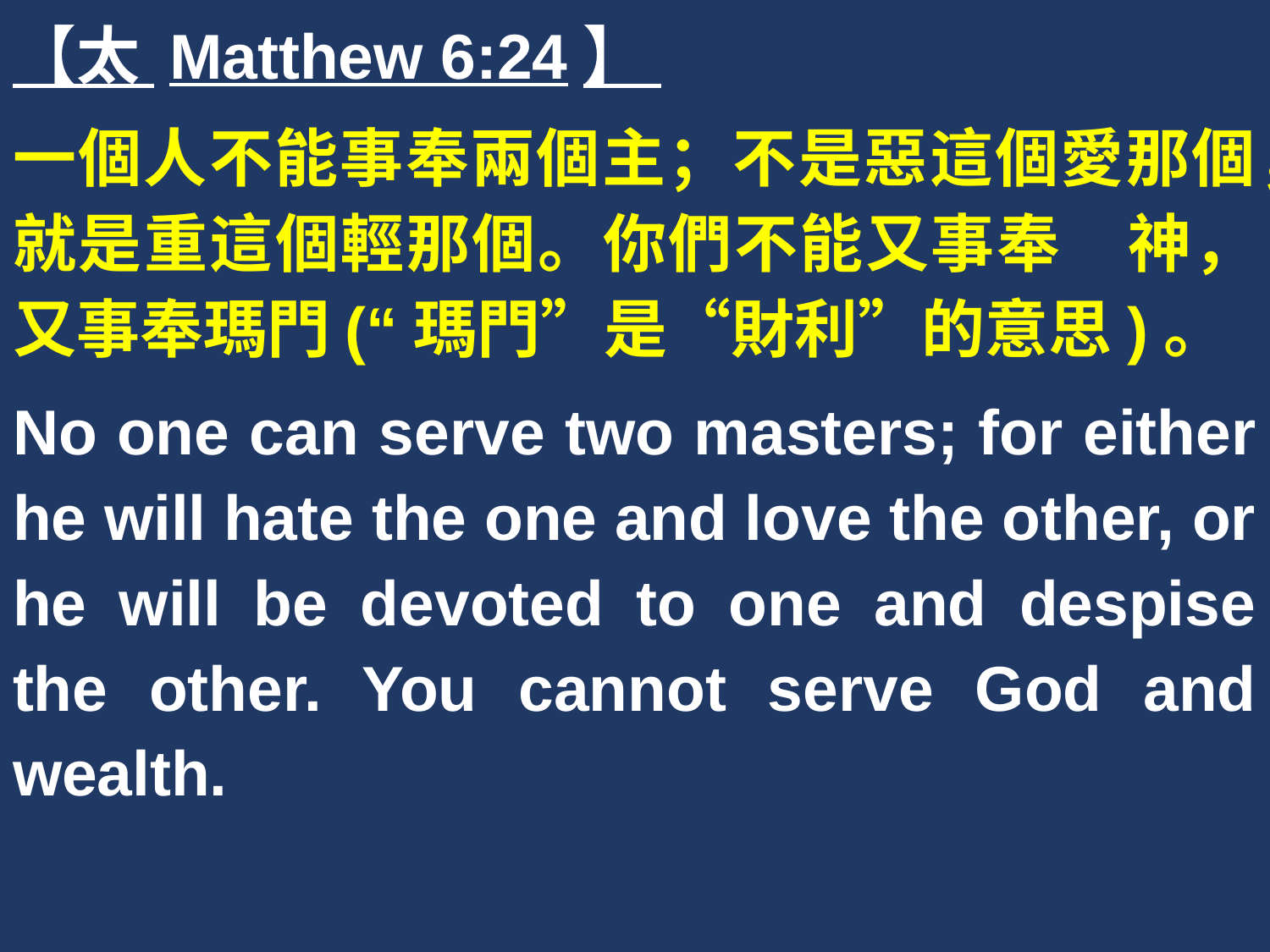

【太 Matthew 6:24】
一個人不能事奉兩個主；不是惡這個愛那個，就是重這個輕那個。你們不能又事奉　神，又事奉瑪門(“瑪門”是“財利”的意思)。
No one can serve two masters; for either he will hate the one and love the other, or he will be devoted to one and despise the other. You cannot serve God and wealth.